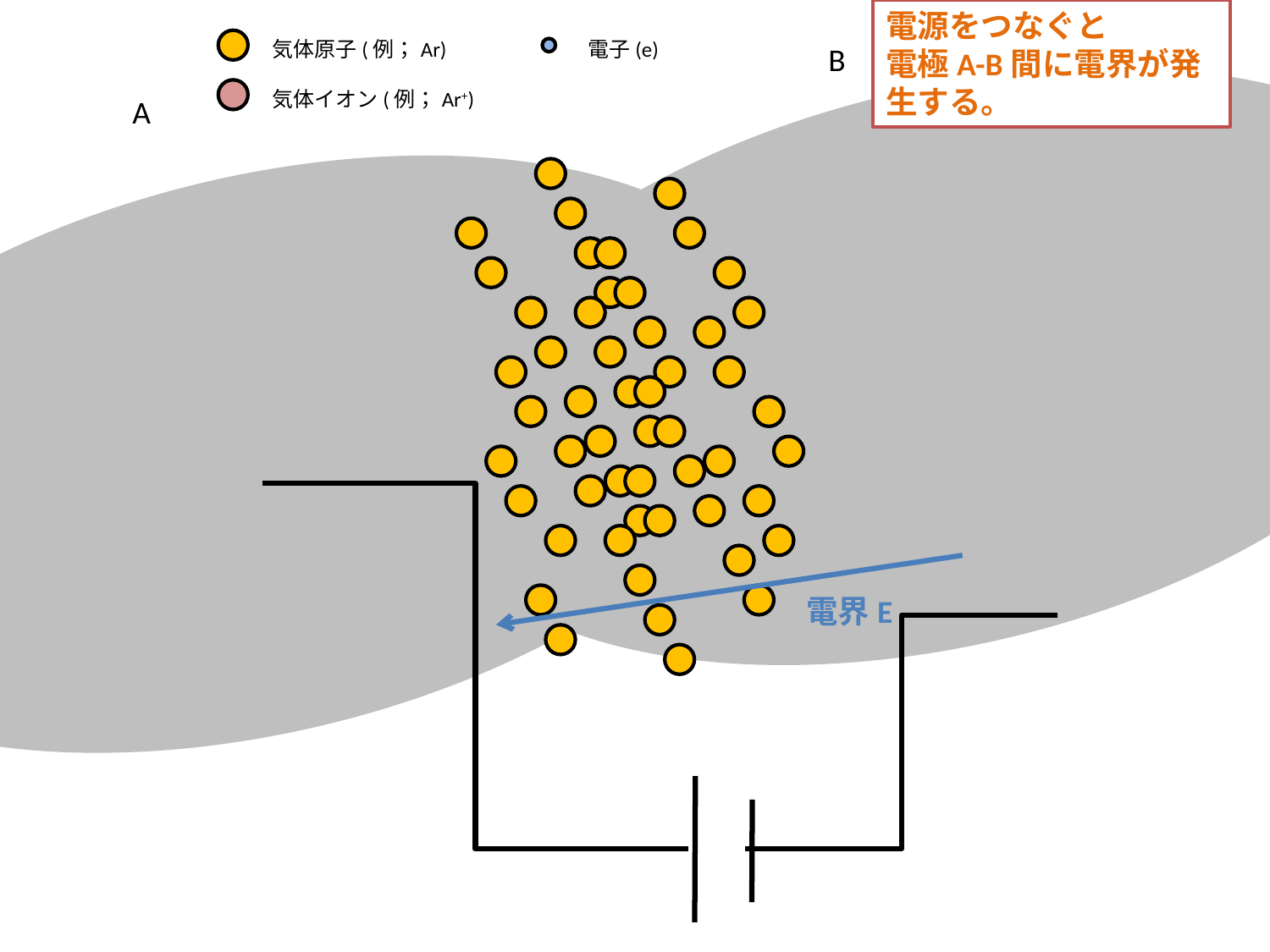

電源をつなぐと
電極A-B間に電界が発生する。
気体原子(例；Ar)
電子(e)

B
A

気体イオン(例；Ar+)
気体原子(例；Ar)

電界E